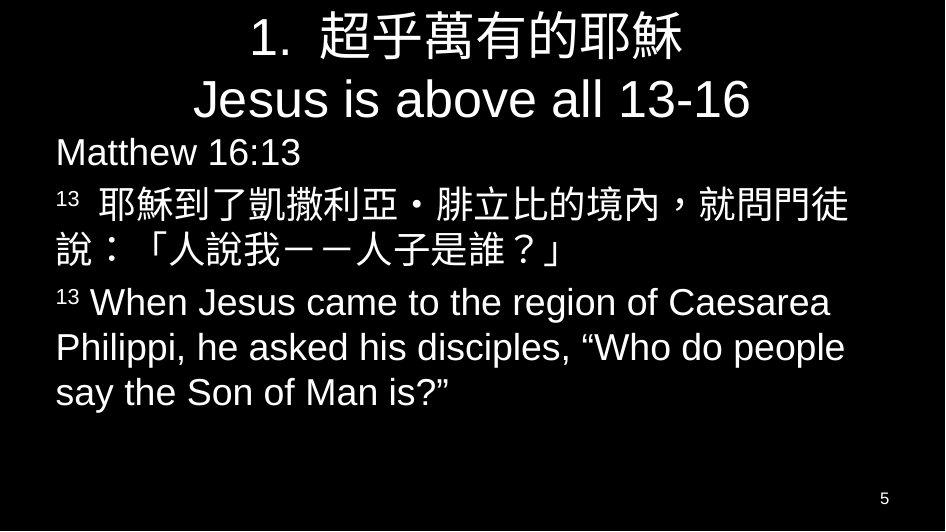

# 1. 超乎萬有的耶穌 Jesus is above all 13-16
Matthew 16:13
13 耶穌到了凱撒利亞•腓立比的境內，就問門徒說：「人說我－－人子是誰？」
13 When Jesus came to the region of Caesarea Philippi, he asked his disciples, “Who do people say the Son of Man is?”

5